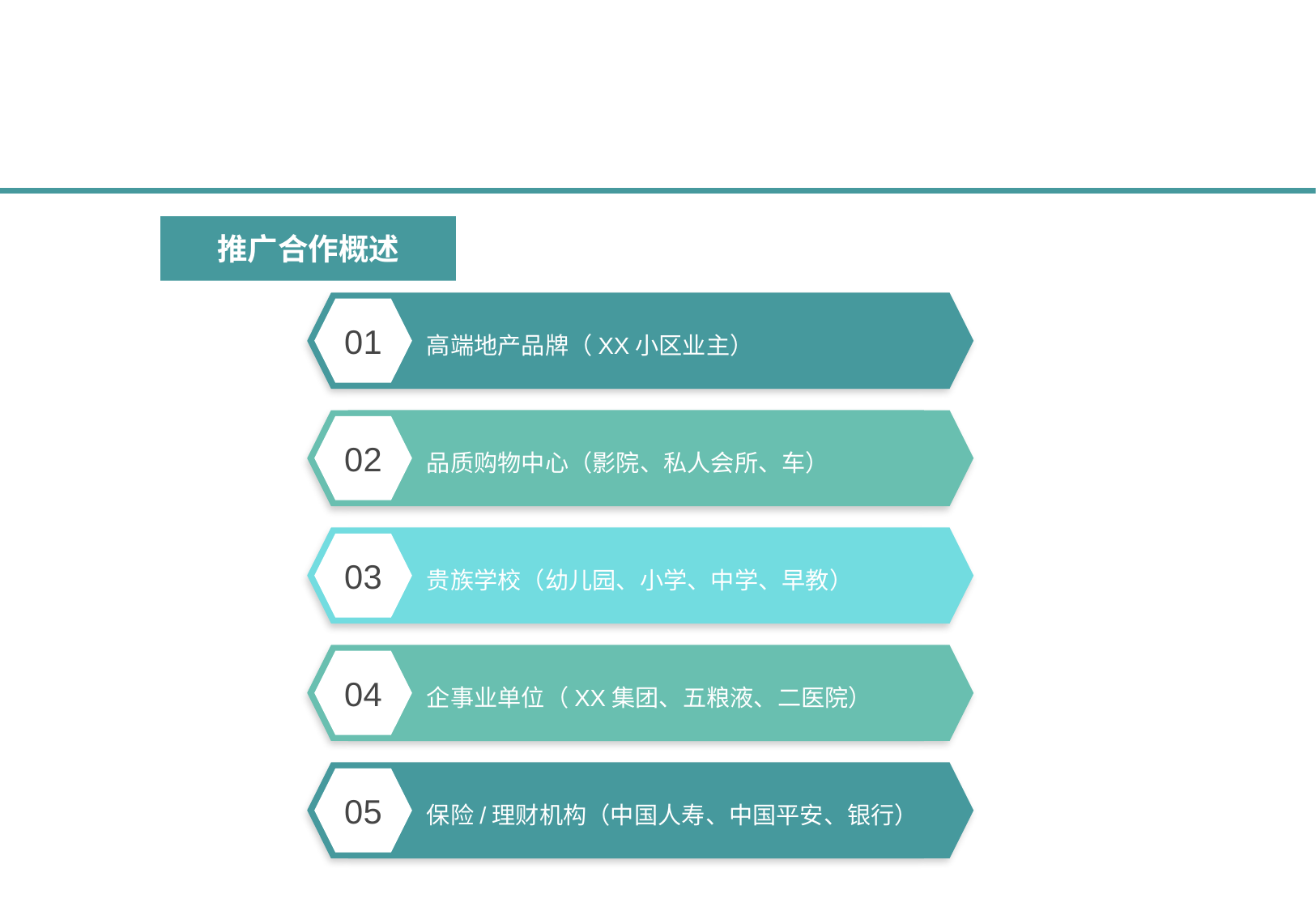

推广合作概述
高端地产品牌（XX小区业主）
01
品质购物中心（影院、私人会所、车）
02
贵族学校（幼儿园、小学、中学、早教）
03
企事业单位（XX集团、五粮液、二医院）
04
保险/理财机构（中国人寿、中国平安、银行）
05